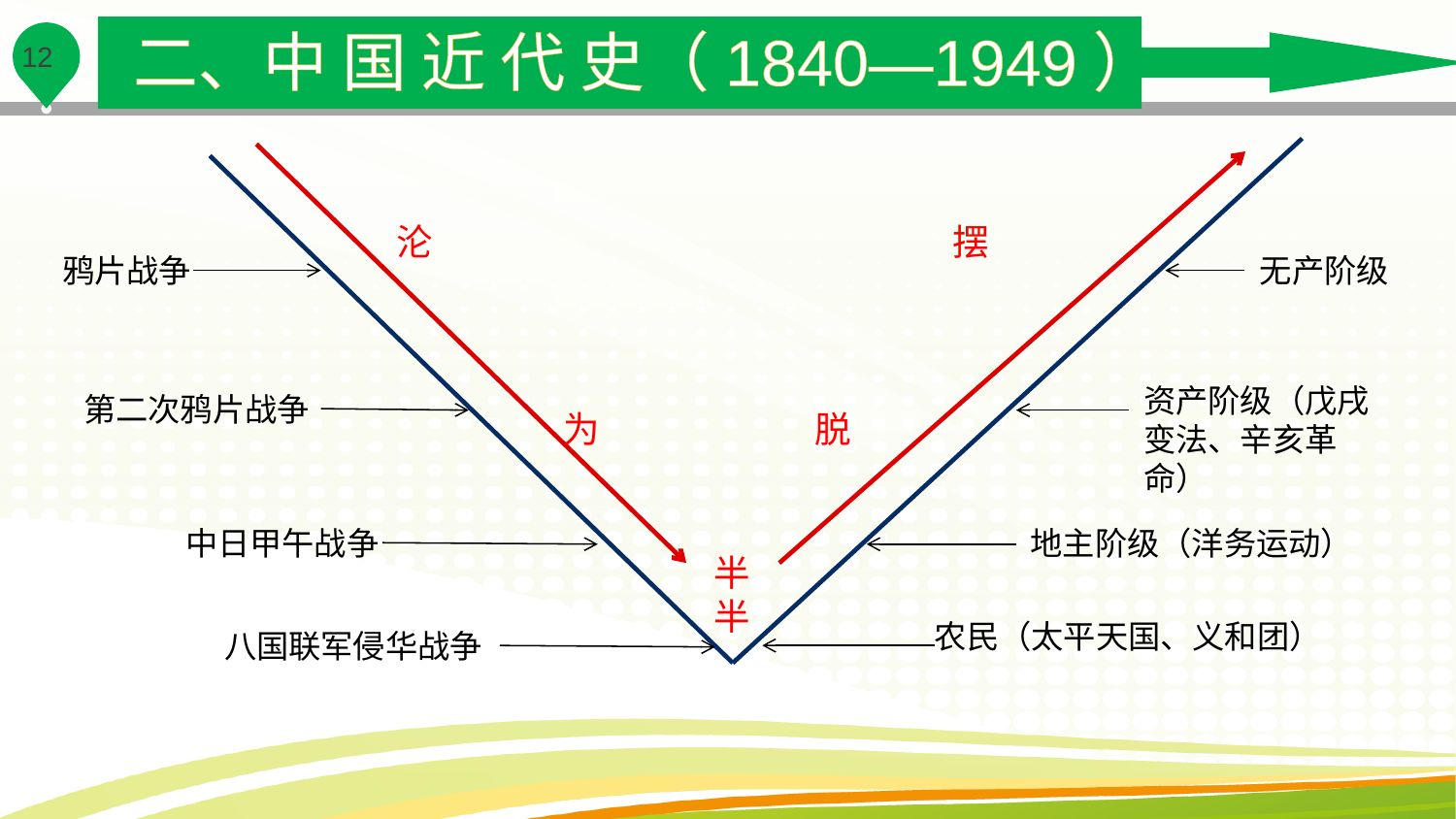

二、中 国 近 代 史（1840—1949）

沦                                                               摆
鸦片战争
无产阶级
资产阶级（戊戌变法、辛亥革命）
第二次鸦片战争
为                          脱
中日甲午战争
地主阶级（洋务运动）
半
半
农民（太平天国、义和团）
八国联军侵华战争